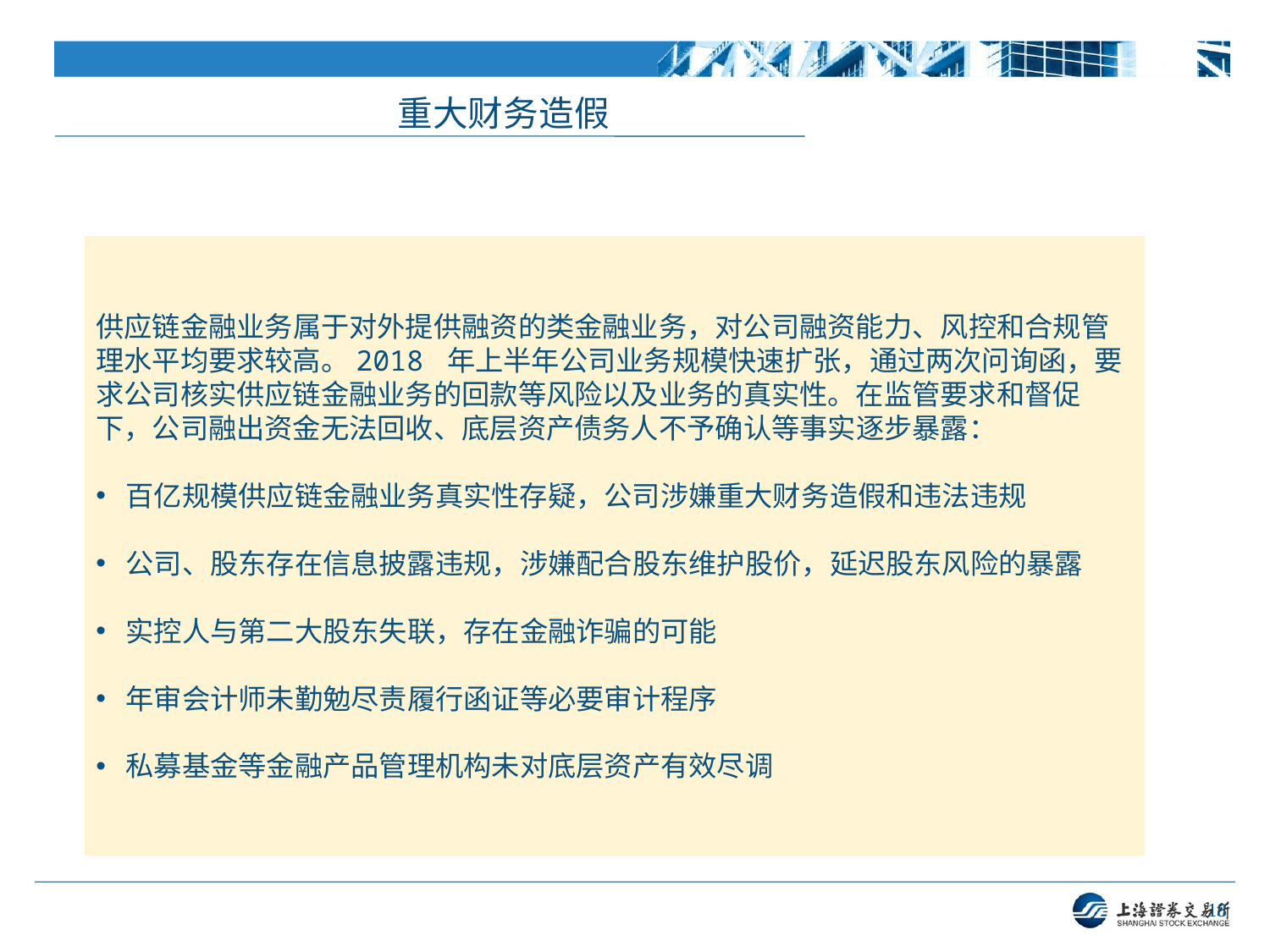

重大财务造假
供应链金融业务属于对外提供融资的类金融业务，对公司融资能力、风控和合规管理水平均要求较高。2018 年上半年公司业务规模快速扩张，通过两次问询函，要求公司核实供应链金融业务的回款等风险以及业务的真实性。在监管要求和督促下，公司融出资金无法回收、底层资产债务人不予确认等事实逐步暴露：

百亿规模供应链金融业务真实性存疑，公司涉嫌重大财务造假和违法违规

公司、股东存在信息披露违规，涉嫌配合股东维护股价，延迟股东风险的暴露

实控人与第二大股东失联，存在金融诈骗的可能

年审会计师未勤勉尽责履行函证等必要审计程序

私募基金等金融产品管理机构未对底层资产有效尽调
18